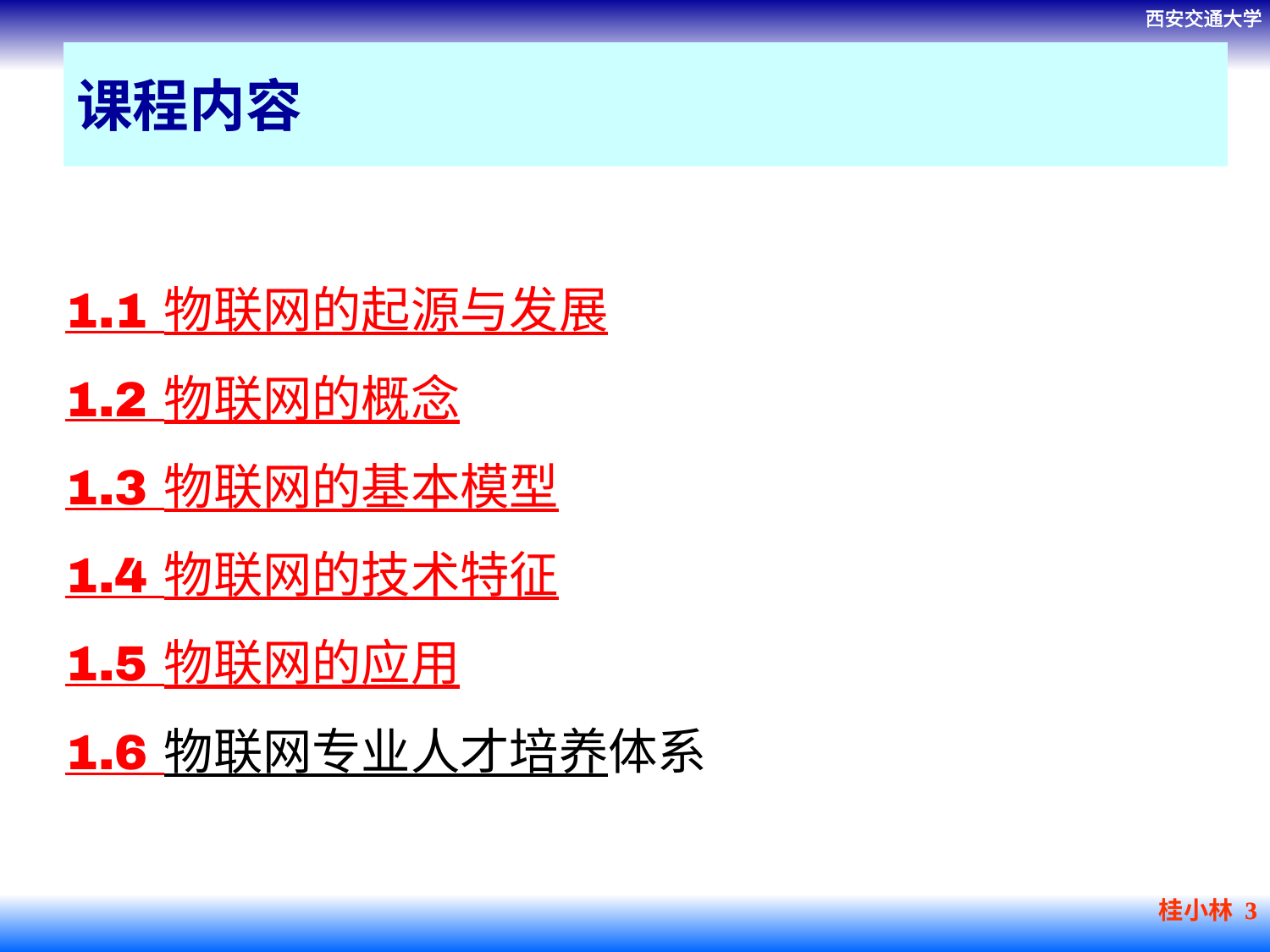

1.1 物联网的起源与发展
1.2 物联网的概念
1.3 物联网的基本模型
1.4 物联网的技术特征
1.5 物联网的应用
1.6 物联网专业人才培养体系
课程内容
桂小林 3
3